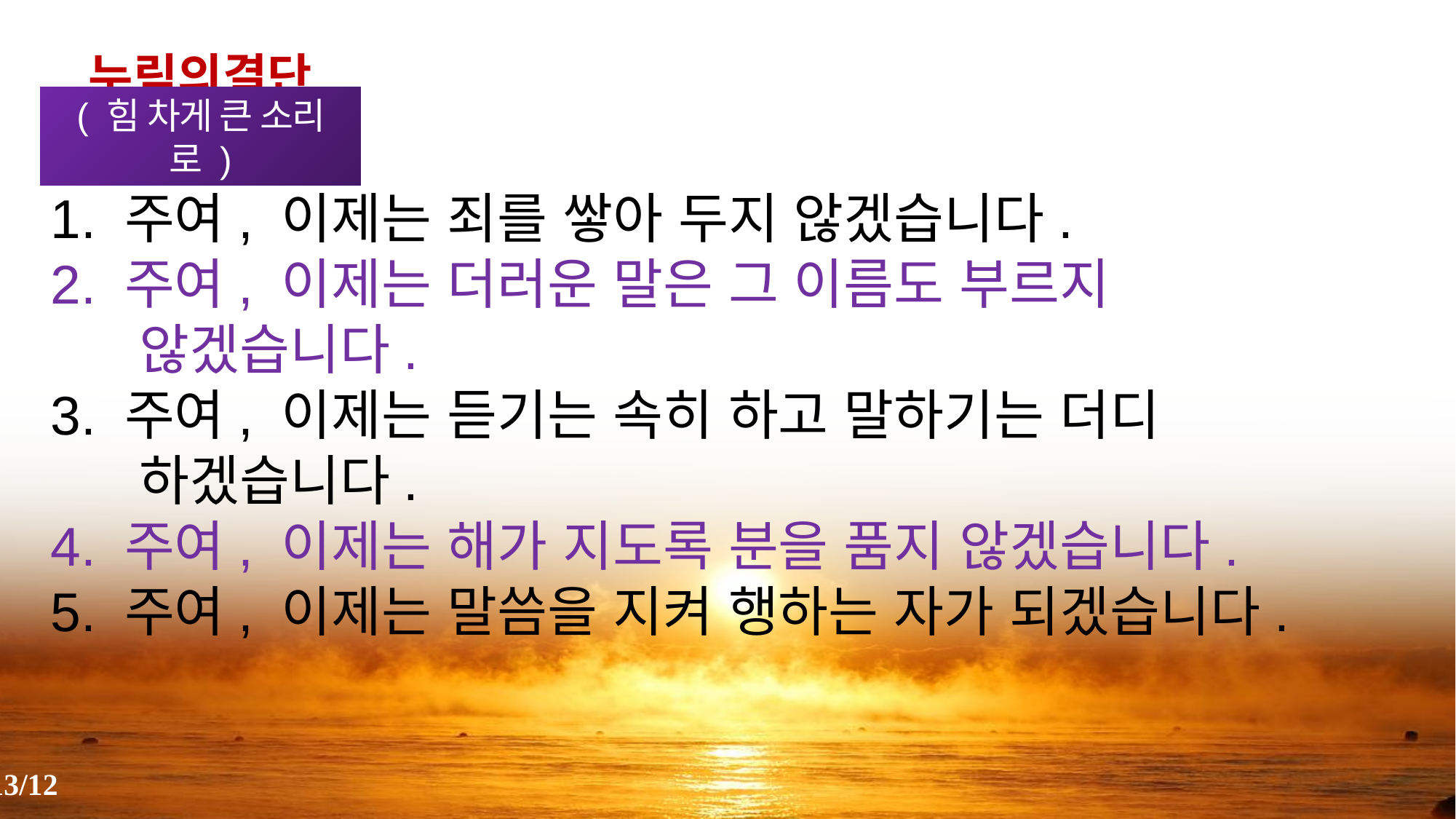

누림의결단

( 힘 차게 큰 소리로 )
1. 주여, 이제는 죄를 쌓아 두지 않겠습니다.
2. 주여, 이제는 더러운 말은 그 이름도 부르지 않겠습니다.
3. 주여, 이제는 듣기는 속히 하고 말하기는 더디 하겠습니다.
4. 주여, 이제는 해가 지도록 분을 품지 않겠습니다.
5. 주여, 이제는 말씀을 지켜 행하는 자가 되겠습니다.